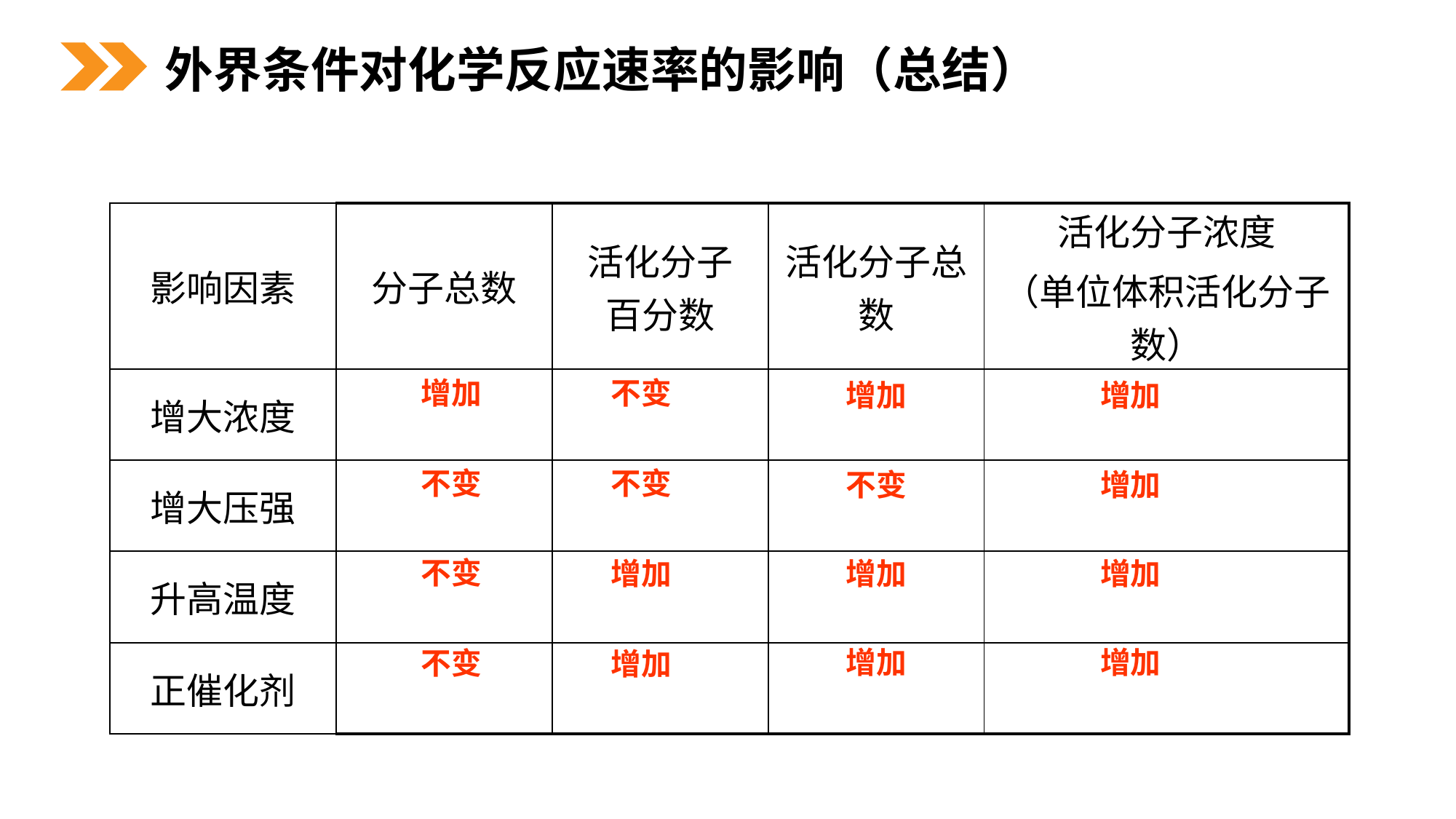

外界条件对化学反应速率的影响（总结）
| 影响因素 | 分子总数 | 活化分子 百分数 | 活化分子总数 | 活化分子浓度 （单位体积活化分子数） |
| --- | --- | --- | --- | --- |
| 增大浓度 |  |  |  |  |
| 增大压强 |  |  |  |  |
| 升高温度 |  |  |  |  |
| 正催化剂 |  |  |  |  |
增加
不变
增加
增加
不变
不变
不变
增加
不变
增加
增加
增加
增加
增加
不变
增加